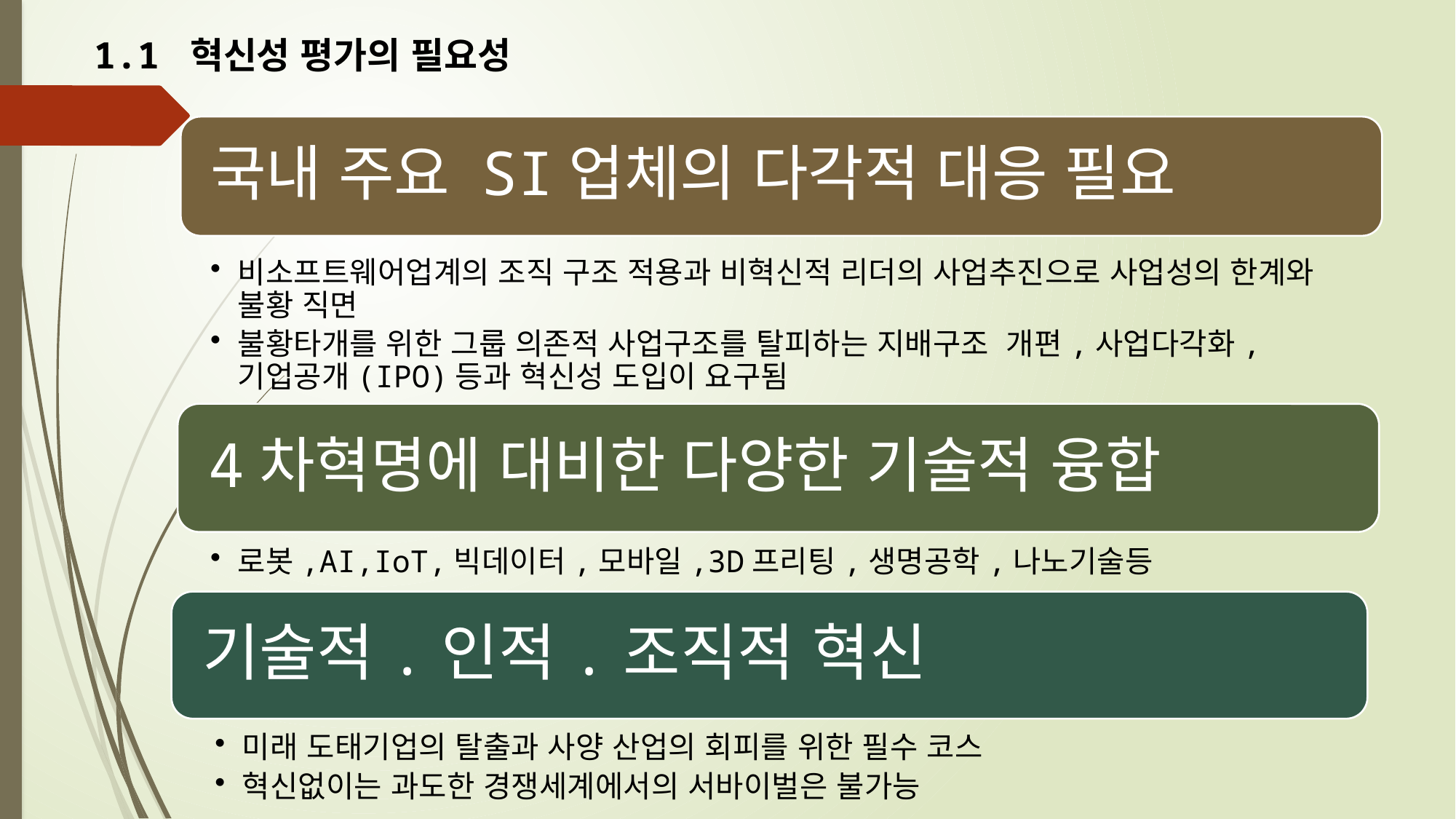

1.1 혁신성 평가의 필요성
국내 주요 SI업체의 다각적 대응 필요
비소프트웨어업계의 조직 구조 적용과 비혁신적 리더의 사업추진으로 사업성의 한계와 불황 직면
불황타개를 위한 그룹 의존적 사업구조를 탈피하는 지배구조  개편,사업다각화,기업공개(IPO)등과 혁신성 도입이 요구됨
4차혁명에 대비한 다양한 기술적 융합
로봇,AI,IoT,빅데이터,모바일,3D프리팅,생명공학,나노기술등
기술적.인적.조직적 혁신

미래 도태기업의 탈출과 사양 산업의 회피를 위한 필수 코스
혁신없이는 과도한 경쟁세계에서의 서바이벌은 불가능